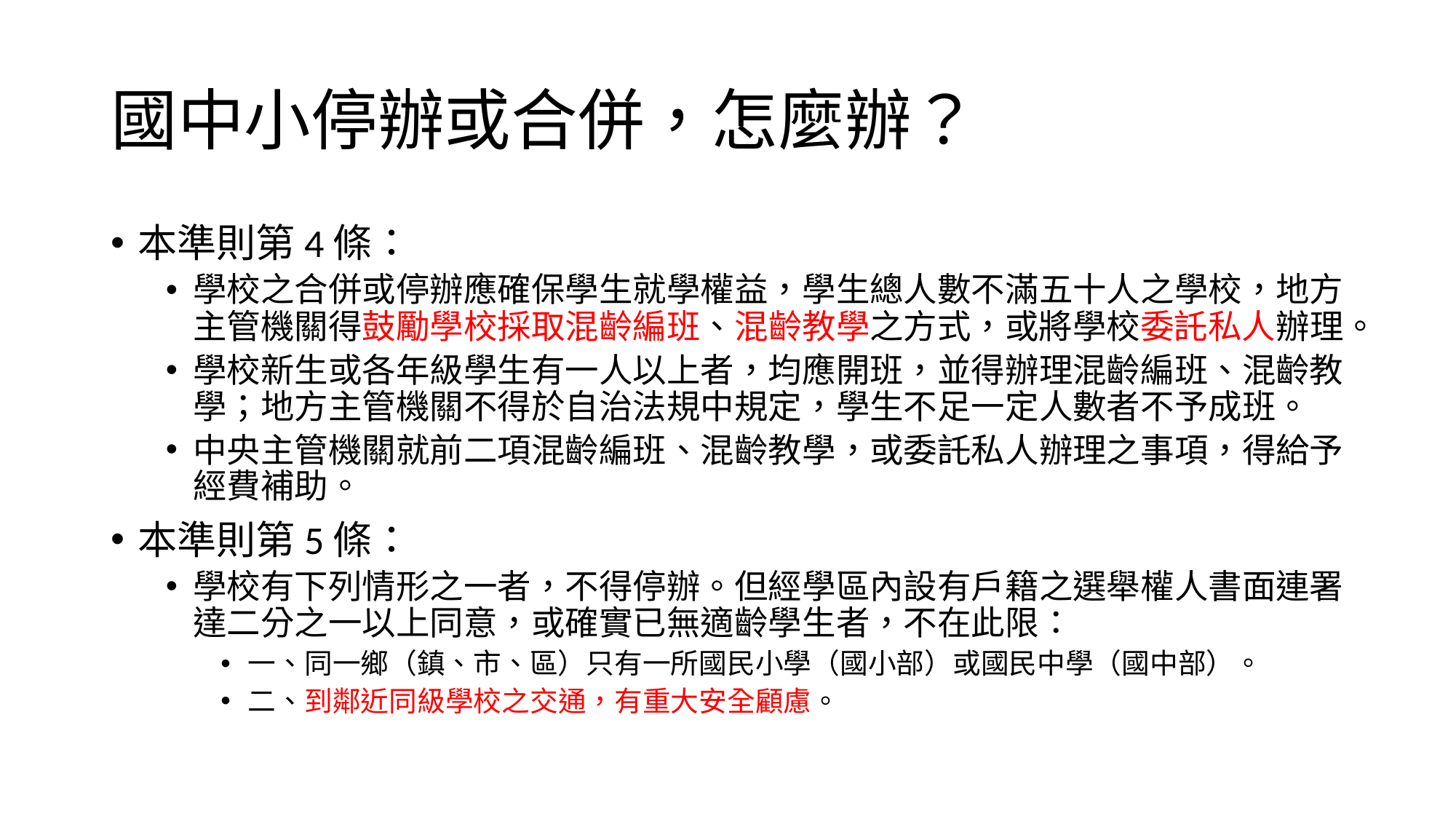

# 國中小停辦或合併，怎麼辦？
本準則第4條：
學校之合併或停辦應確保學生就學權益，學生總人數不滿五十人之學校，地方主管機關得鼓勵學校採取混齡編班、混齡教學之方式，或將學校委託私人辦理。
學校新生或各年級學生有一人以上者，均應開班，並得辦理混齡編班、混齡教學；地方主管機關不得於自治法規中規定，學生不足一定人數者不予成班。
中央主管機關就前二項混齡編班、混齡教學，或委託私人辦理之事項，得給予經費補助。
本準則第5條：
學校有下列情形之一者，不得停辦。但經學區內設有戶籍之選舉權人書面連署達二分之一以上同意，或確實已無適齡學生者，不在此限：
一、同一鄉（鎮、市、區）只有一所國民小學（國小部）或國民中學（國中部）。
二、到鄰近同級學校之交通，有重大安全顧慮。